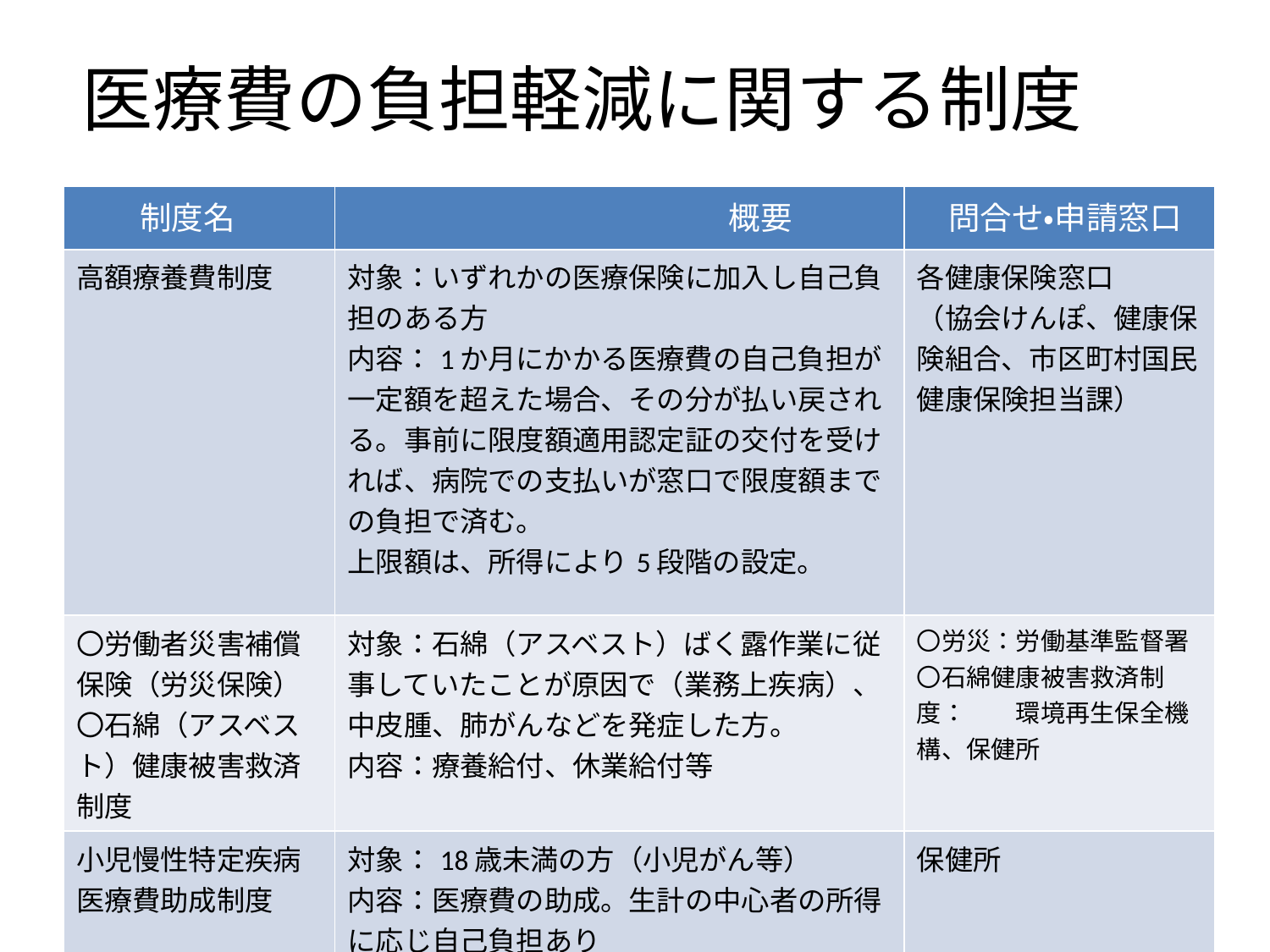

# 医療費の負担軽減に関する制度
| 制度名 | 概要 | 問合せ・申請窓口 |
| --- | --- | --- |
| 高額療養費制度 | 対象：いずれかの医療保険に加入し自己負担のある方 内容：1か月にかかる医療費の自己負担が一定額を超えた場合、その分が払い戻される。事前に限度額適用認定証の交付を受ければ、病院での支払いが窓口で限度額までの負担で済む。 上限額は、所得により5段階の設定。 | 各健康保険窓口 （協会けんぽ、健康保険組合、市区町村国民健康保険担当課） |
| 〇労働者災害補償保険（労災保険） 〇石綿（アスベスト）健康被害救済制度 | 対象：石綿（アスベスト）ばく露作業に従事していたことが原因で（業務上疾病）、中皮腫、肺がんなどを発症した方。 内容：療養給付、休業給付等 | 〇労災：労働基準監督署 〇石綿健康被害救済制度：　　環境再生保全機構、保健所 |
| 小児慢性特定疾病医療費助成制度 | 対象：18歳未満の方（小児がん等） 内容：医療費の助成。生計の中心者の所得に応じ自己負担あり | 保健所 |